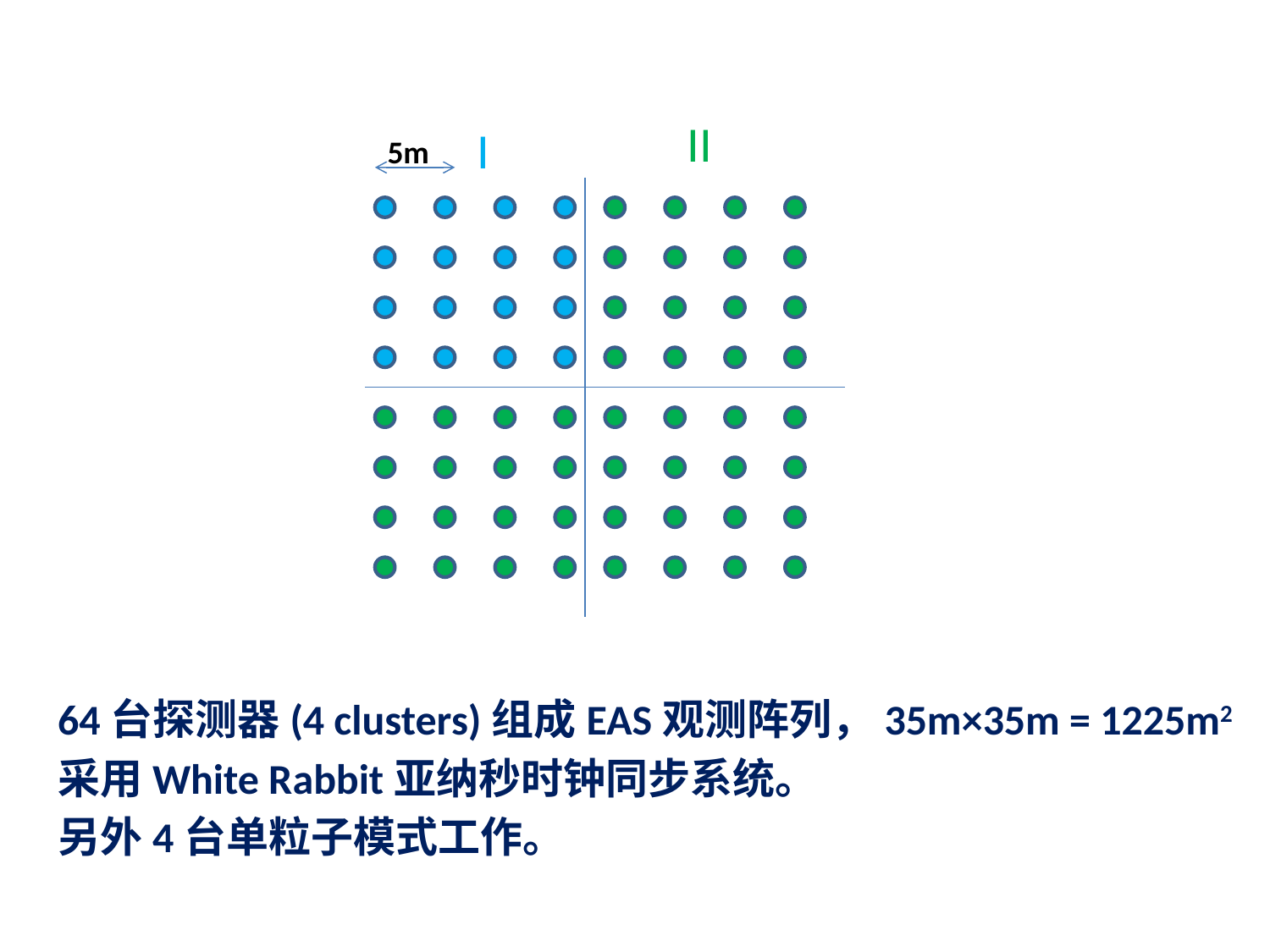

II
I
5m

64台探测器(4 clusters)组成EAS观测阵列，35m×35m = 1225m2
采用White Rabbit亚纳秒时钟同步系统。
另外4台单粒子模式工作。